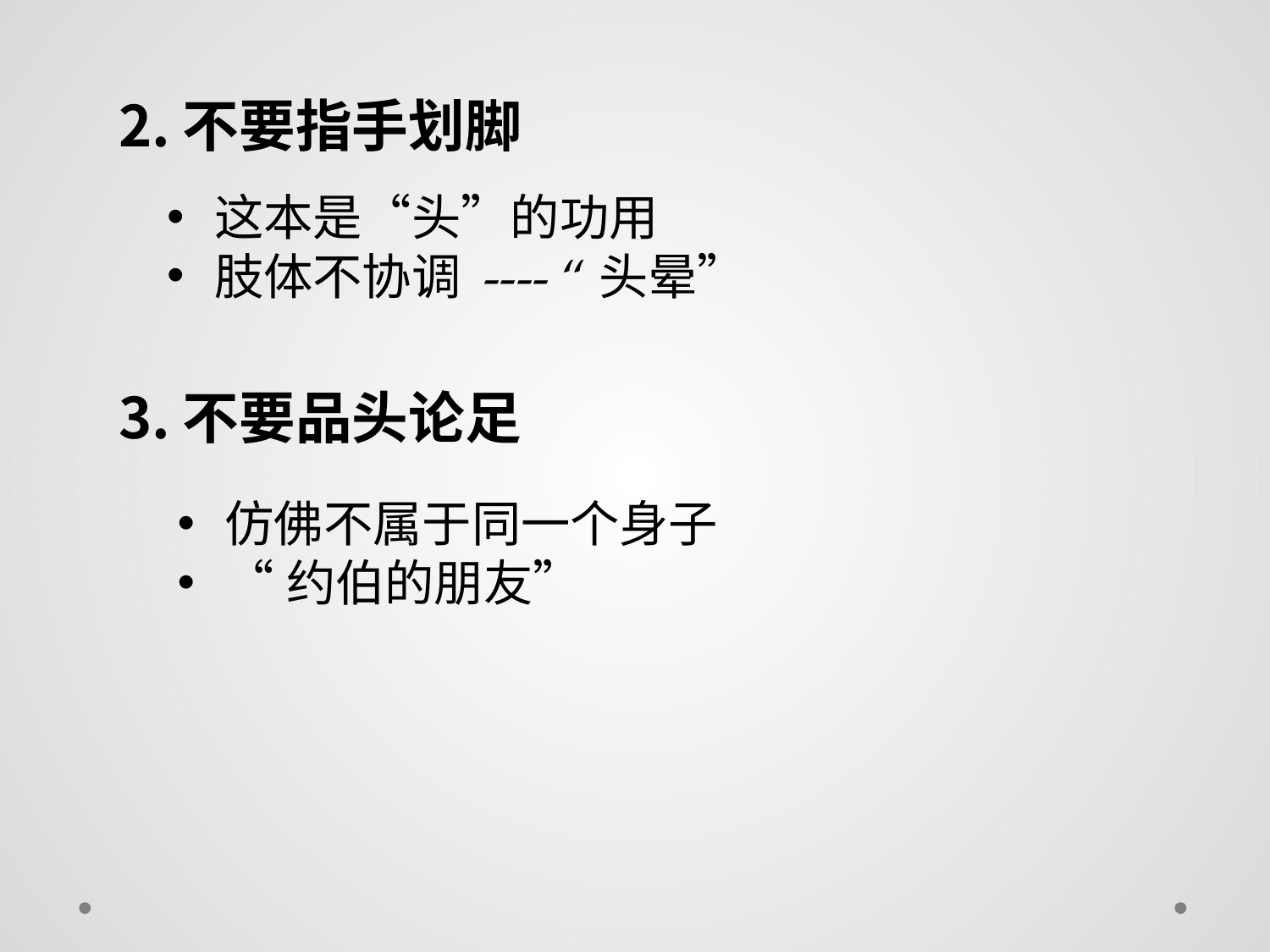

不要指手划脚

这本是“头”的功用
肢体不协调 ---- “头晕”
不要品头论足

仿佛不属于同一个身子
“约伯的朋友”